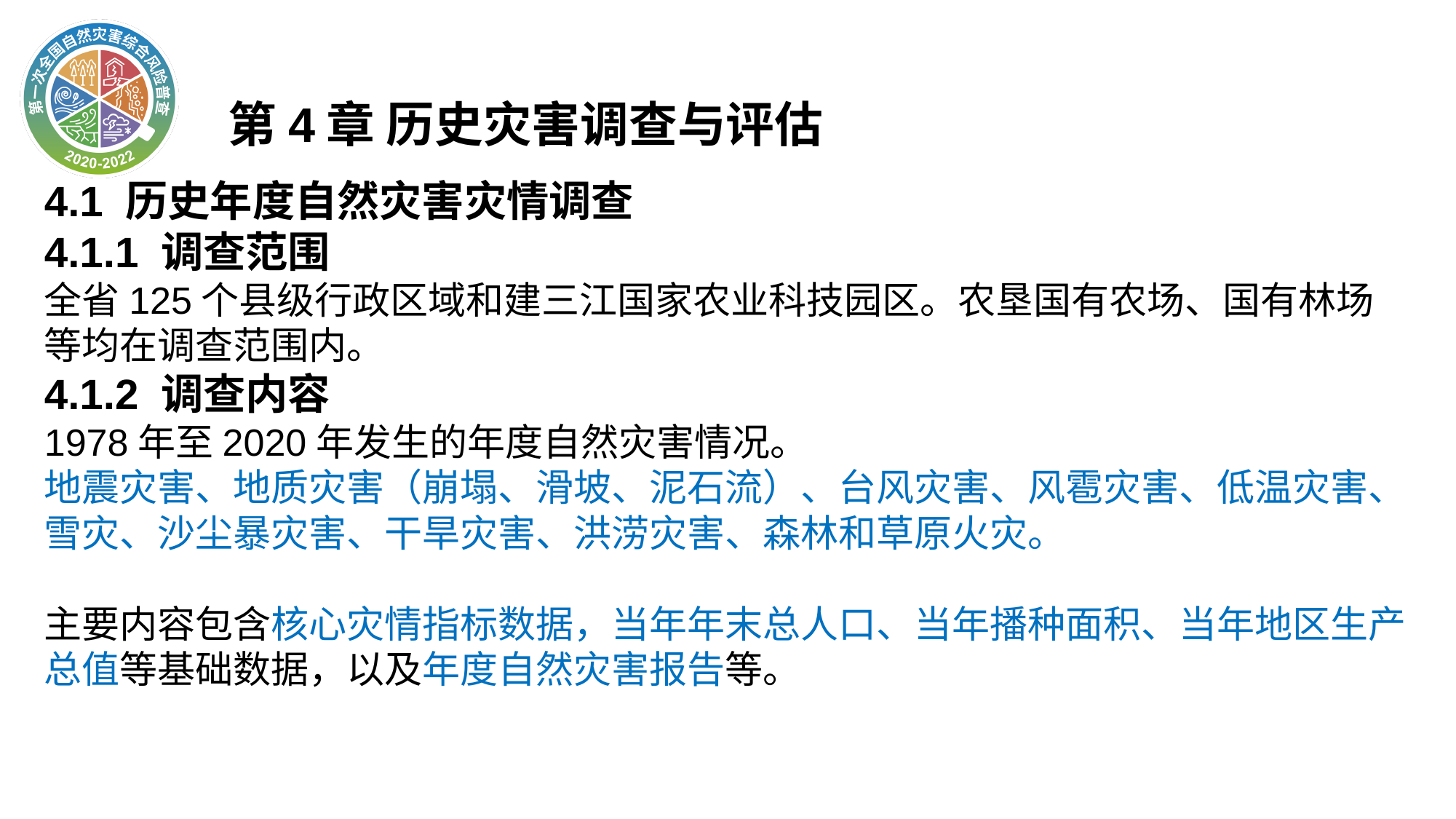

第4章 历史灾害调查与评估

4.1 历史年度自然灾害灾情调查
4.1.1 调查范围
全省125个县级行政区域和建三江国家农业科技园区。农垦国有农场、国有林场等均在调查范围内。
4.1.2 调查内容
1978年至2020年发生的年度自然灾害情况。
地震灾害、地质灾害（崩塌、滑坡、泥石流）、台风灾害、风雹灾害、低温灾害、雪灾、沙尘暴灾害、干旱灾害、洪涝灾害、森林和草原火灾。

主要内容包含核心灾情指标数据，当年年末总人口、当年播种面积、当年地区生产总值等基础数据，以及年度自然灾害报告等。